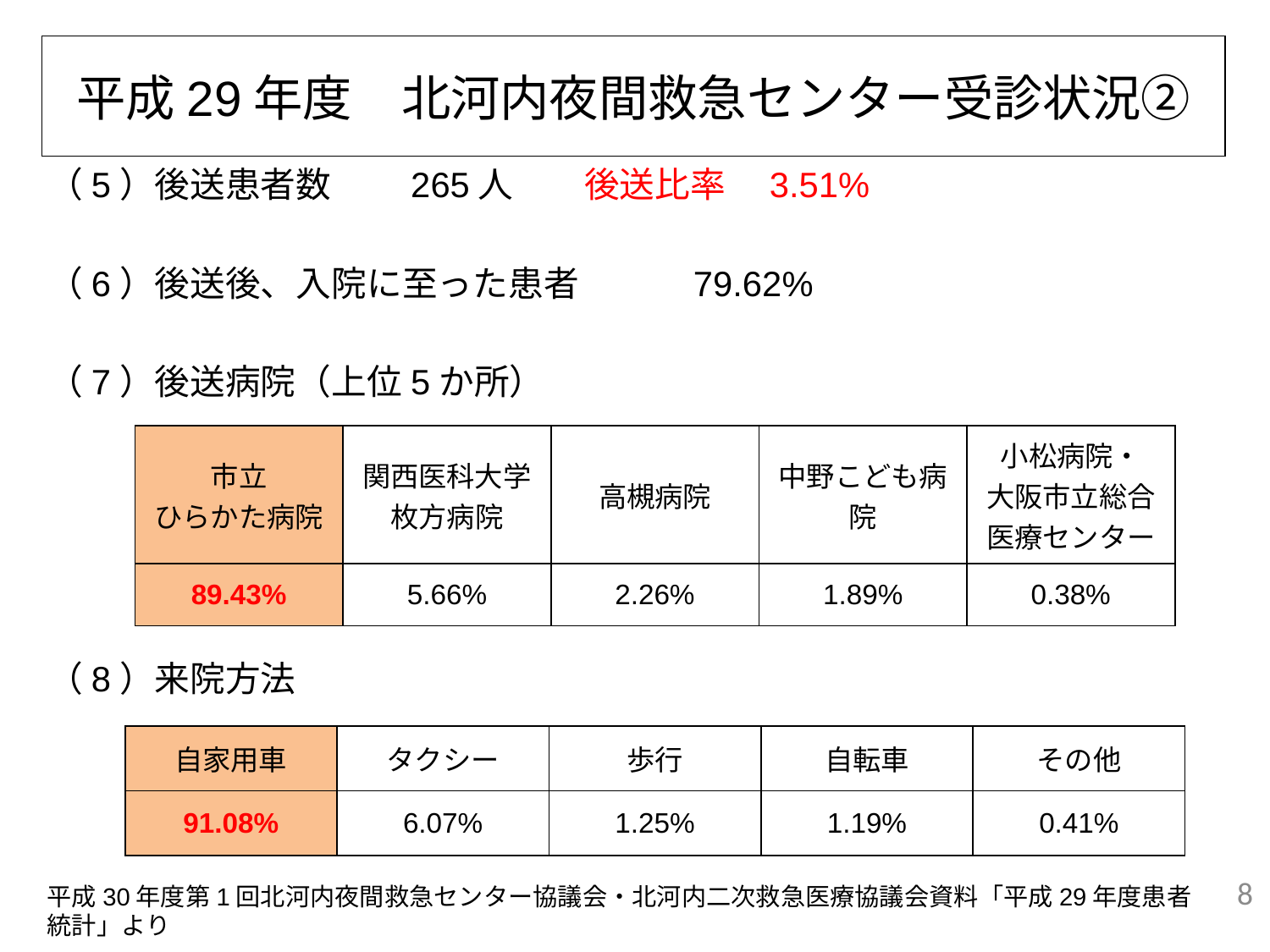

# 平成29年度　北河内夜間救急センター受診状況②
（5）後送患者数　　265人　　後送比率　3.51%

（6）後送後、入院に至った患者　         79.62%

（7）後送病院（上位5か所）

（8）来院方法

| 市立 ひらかた病院 | 関西医科大学 枚方病院 | 高槻病院 | 中野こども病院 | 小松病院・ 大阪市立総合医療センター |
| --- | --- | --- | --- | --- |
| 89.43% | 5.66% | 2.26% | 1.89% | 0.38% |
| 自家用車 | タクシー | 歩行 | 自転車 | その他 |
| --- | --- | --- | --- | --- |
| 91.08% | 6.07% | 1.25% | 1.19% | 0.41% |
8
平成30年度第1回北河内夜間救急センター協議会・北河内二次救急医療協議会資料「平成29年度患者統計」より